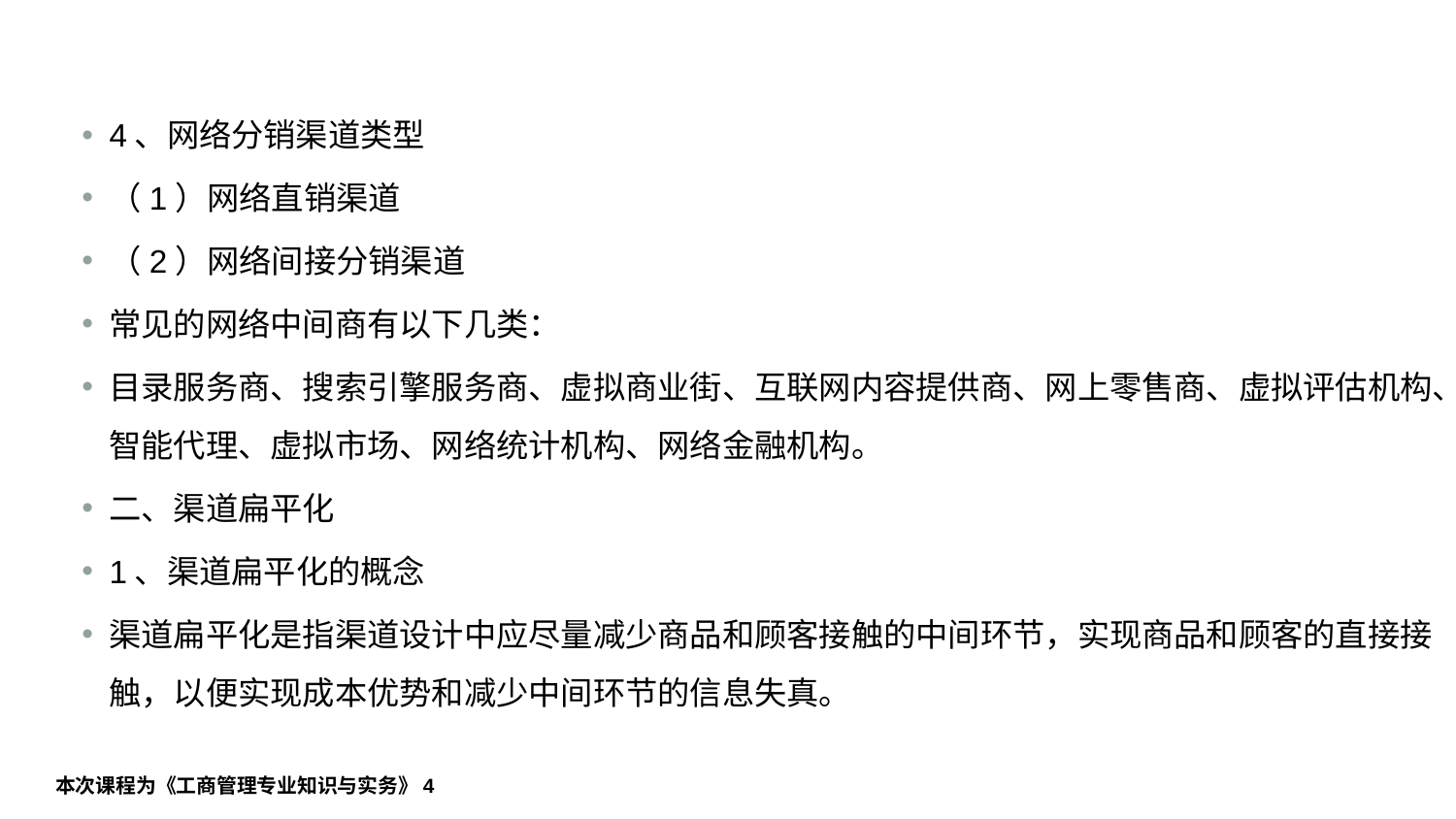

#
4、网络分销渠道类型
（1）网络直销渠道
（2）网络间接分销渠道
常见的网络中间商有以下几类：
目录服务商、搜索引擎服务商、虚拟商业街、互联网内容提供商、网上零售商、虚拟评估机构、智能代理、虚拟市场、网络统计机构、网络金融机构。
二、渠道扁平化
1、渠道扁平化的概念
渠道扁平化是指渠道设计中应尽量减少商品和顾客接触的中间环节，实现商品和顾客的直接接触，以便实现成本优势和减少中间环节的信息失真。